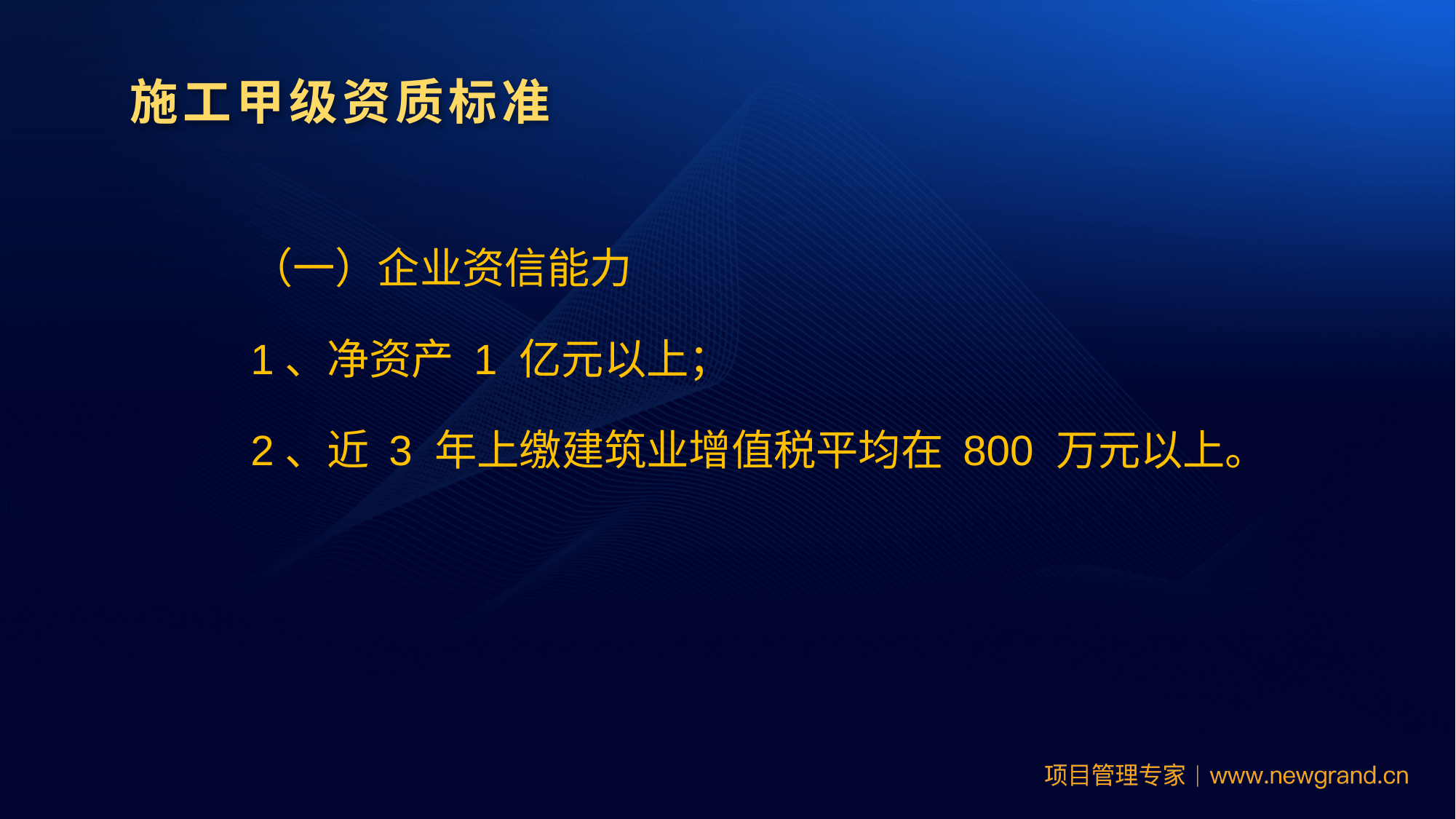

施工甲级资质标准
（一）企业资信能力
1、净资产 1 亿元以上；
2、近 3 年上缴建筑业增值税平均在 800 万元以上。